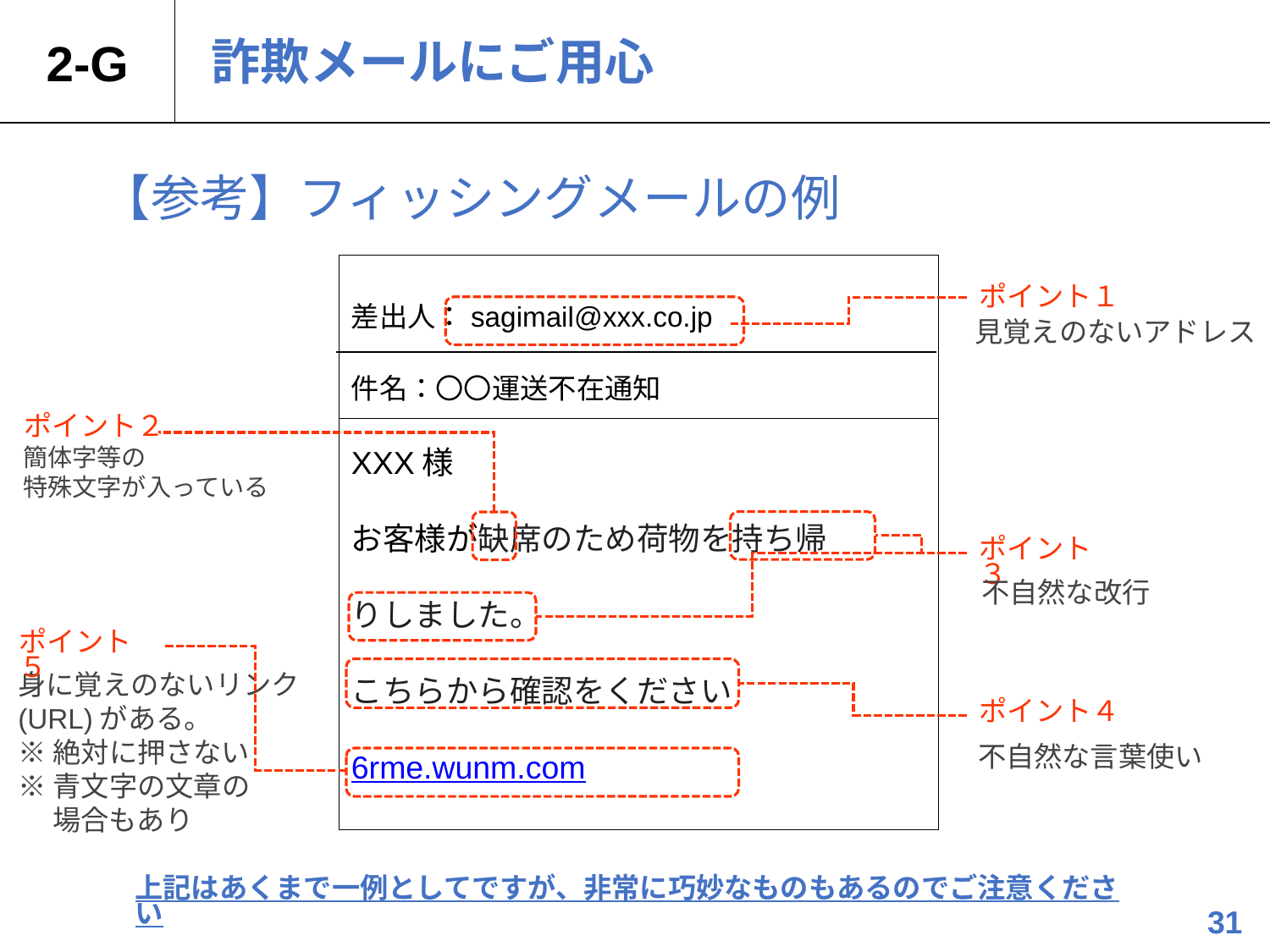

# 2-G
詐欺メールにご用心
【参考】フィッシングメールの例
差出人：sagimail@xxx.co.jp
件名：〇〇運送不在通知
XXX様
お客様が缺席のため荷物を持ち帰
りしました。
こちらから確認をください

6rme.wunm.com

ポイント１

見覚えのないアドレス
ポイント２
簡体字等の
特殊文字が入っている

ポイント３
不自然な改行

ポイント５

身に覚えのないリンク
(URL)がある。
※絶対に押さない
※青文字の文章の
　 場合もあり
ポイント４
不自然な言葉使い

上記はあくまで一例としてですが、非常に巧妙なものもあるのでご注意ください
31